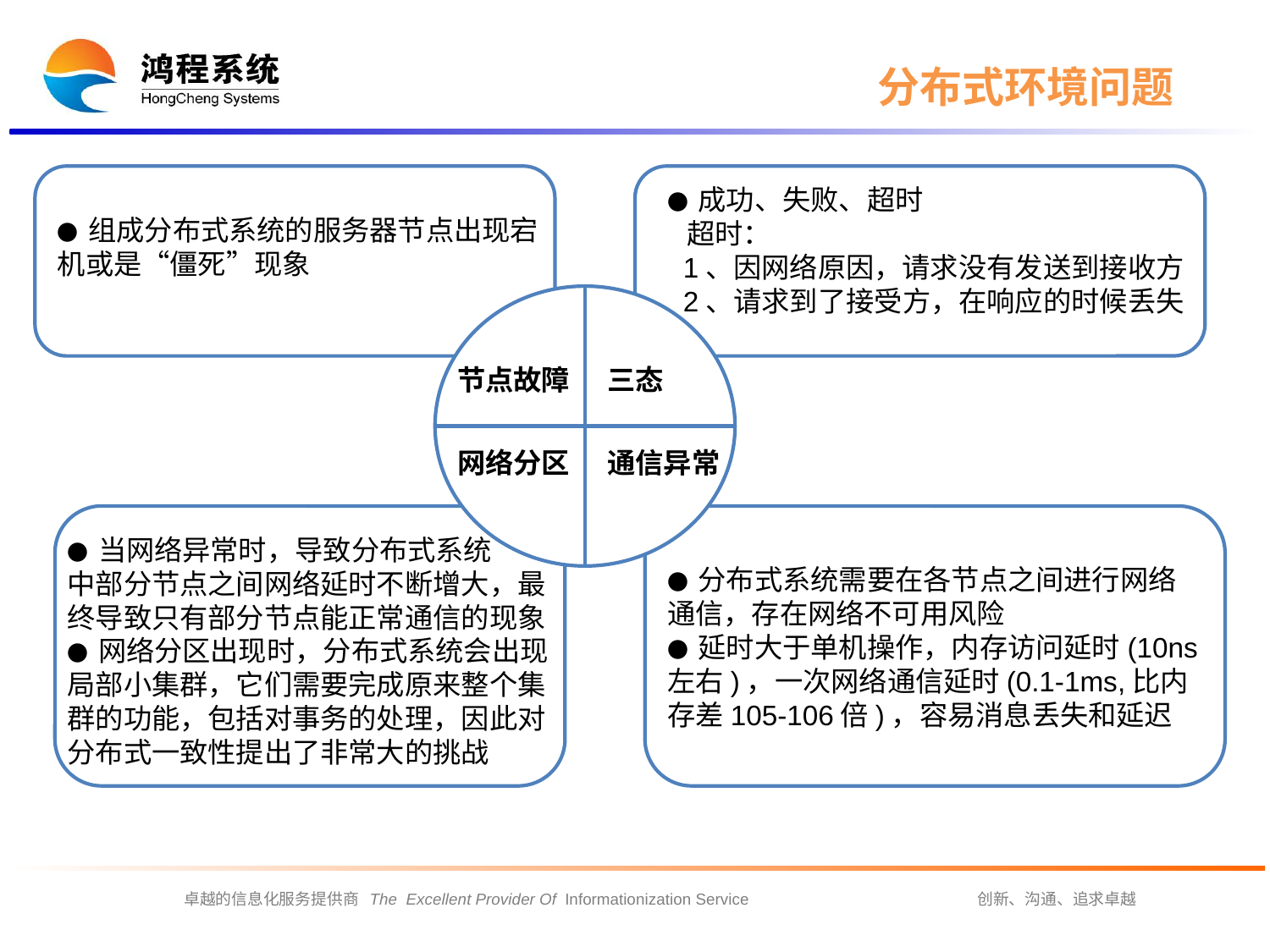

# 分布式环境问题

● 成功、失败、超时
  超时：
  1、因网络原因，请求没有发送到接收方
  2、请求到了接受方，在响应的时候丢失
● 组成分布式系统的服务器节点出现宕机或是“僵死”现象

节点故障
三态
网络分区
通信异常

● 当网络异常时，导致分布式系统
中部分节点之间网络延时不断增大，最终导致只有部分节点能正常通信的现象
● 网络分区出现时，分布式系统会出现局部小集群，它们需要完成原来整个集群的功能，包括对事务的处理，因此对分布式一致性提出了非常大的挑战
● 分布式系统需要在各节点之间进行网络通信，存在网络不可用风险
● 延时大于单机操作，内存访问延时(10ns左右)，一次网络通信延时(0.1-1ms,比内存差105-106倍)，容易消息丢失和延迟